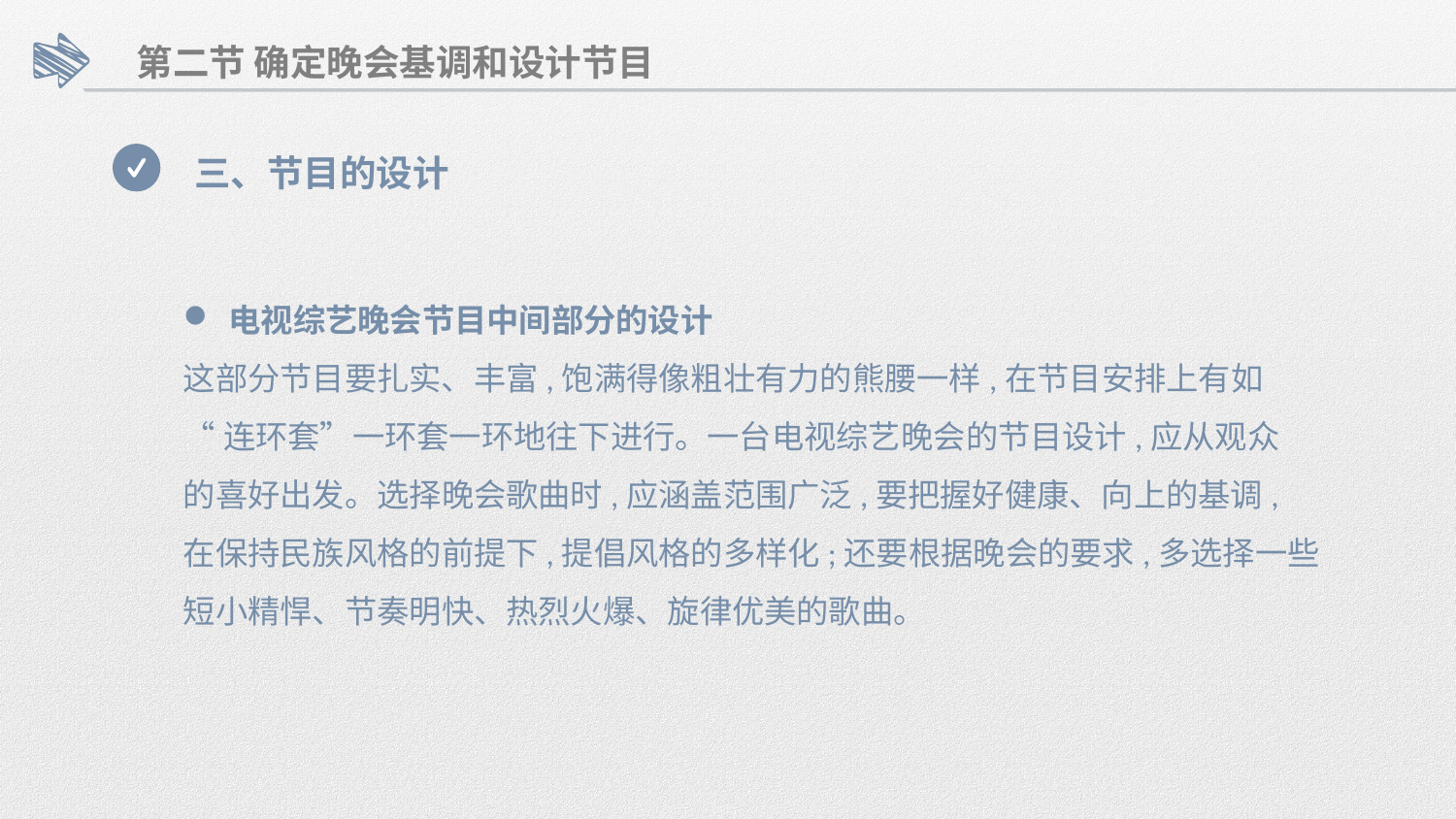

第二节 确定晚会基调和设计节目
三、节目的设计

电视综艺晚会节目中间部分的设计
这部分节目要扎实、丰富,饱满得像粗壮有力的熊腰一样,在节目安排上有如
“连环套”一环套一环地往下进行。一台电视综艺晚会的节目设计,应从观众
的喜好出发。选择晚会歌曲时,应涵盖范围广泛,要把握好健康、向上的基调,
在保持民族风格的前提下,提倡风格的多样化;还要根据晚会的要求,多选择一些
短小精悍、节奏明快、热烈火爆、旋律优美的歌曲。